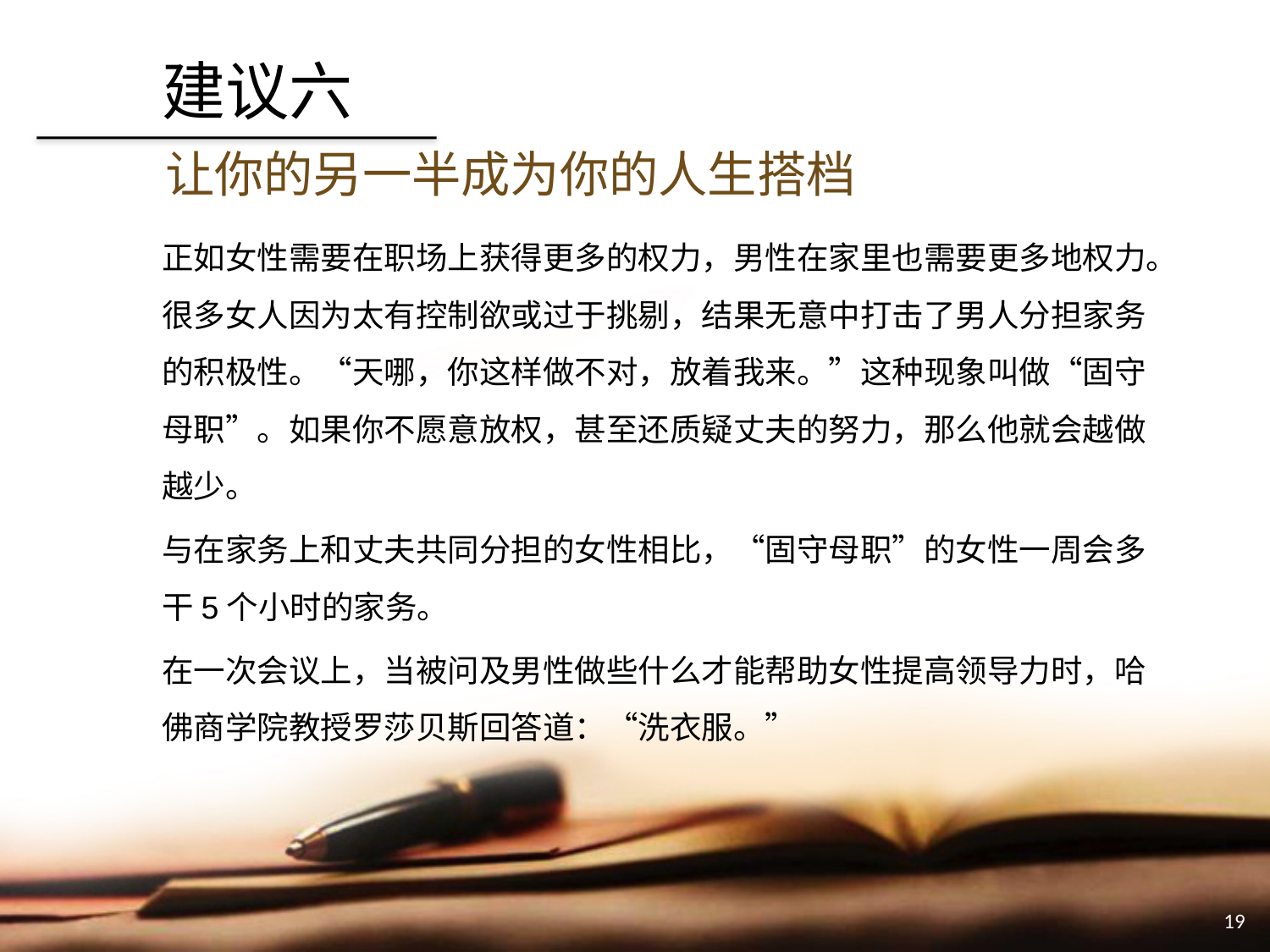

建议六

让你的另一半成为你的人生搭档
正如女性需要在职场上获得更多的权力，男性在家里也需要更多地权力。很多女人因为太有控制欲或过于挑剔，结果无意中打击了男人分担家务的积极性。“天哪，你这样做不对，放着我来。”这种现象叫做“固守母职”。如果你不愿意放权，甚至还质疑丈夫的努力，那么他就会越做越少。
与在家务上和丈夫共同分担的女性相比，“固守母职”的女性一周会多干5个小时的家务。
在一次会议上，当被问及男性做些什么才能帮助女性提高领导力时，哈佛商学院教授罗莎贝斯回答道：“洗衣服。”